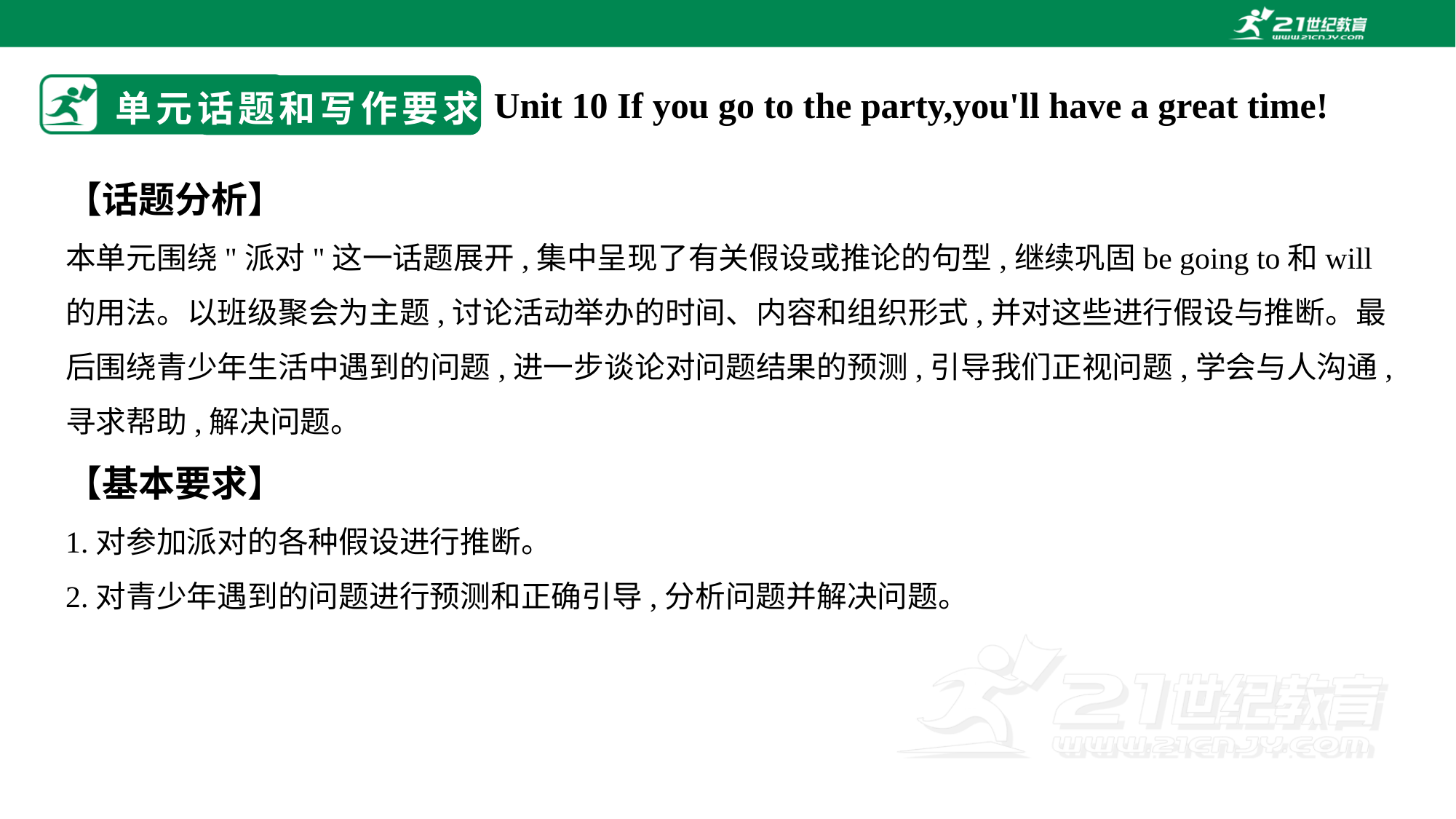

# 单元话题和写作要求
Unit 10 If you go to the party,you'll have a great time!
【话题分析】
本单元围绕"派对"这一话题展开,集中呈现了有关假设或推论的句型,继续巩固be going to和will的用法。以班级聚会为主题,讨论活动举办的时间、内容和组织形式,并对这些进行假设与推断。最后围绕青少年生活中遇到的问题,进一步谈论对问题结果的预测,引导我们正视问题,学会与人沟通,寻求帮助,解决问题。
【基本要求】
1.对参加派对的各种假设进行推断。
2.对青少年遇到的问题进行预测和正确引导,分析问题并解决问题。